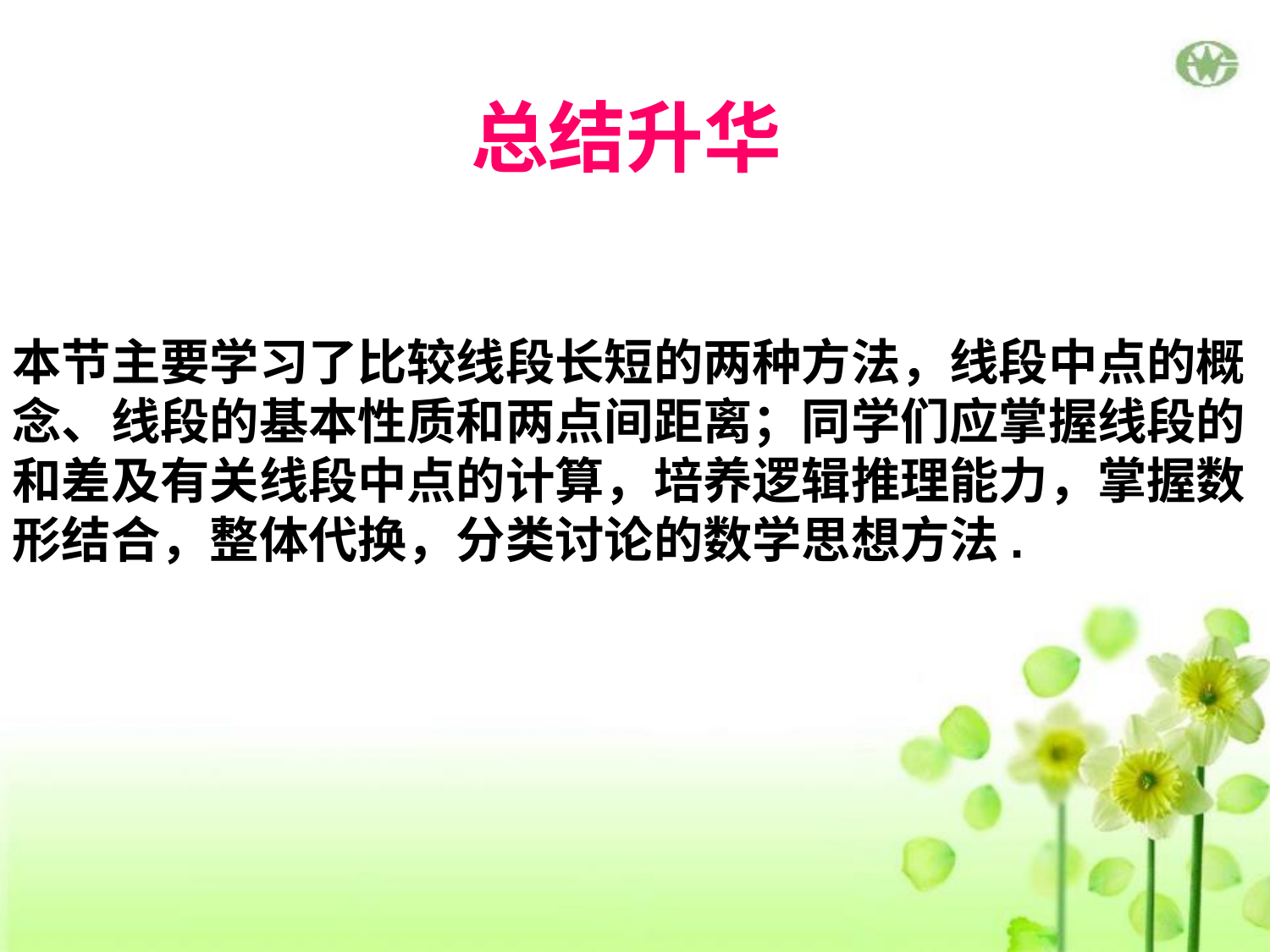

# 总结升华

本节主要学习了比较线段长短的两种方法，线段中点的概念、线段的基本性质和两点间距离；同学们应掌握线段的和差及有关线段中点的计算，培养逻辑推理能力，掌握数形结合，整体代换，分类讨论的数学思想方法.